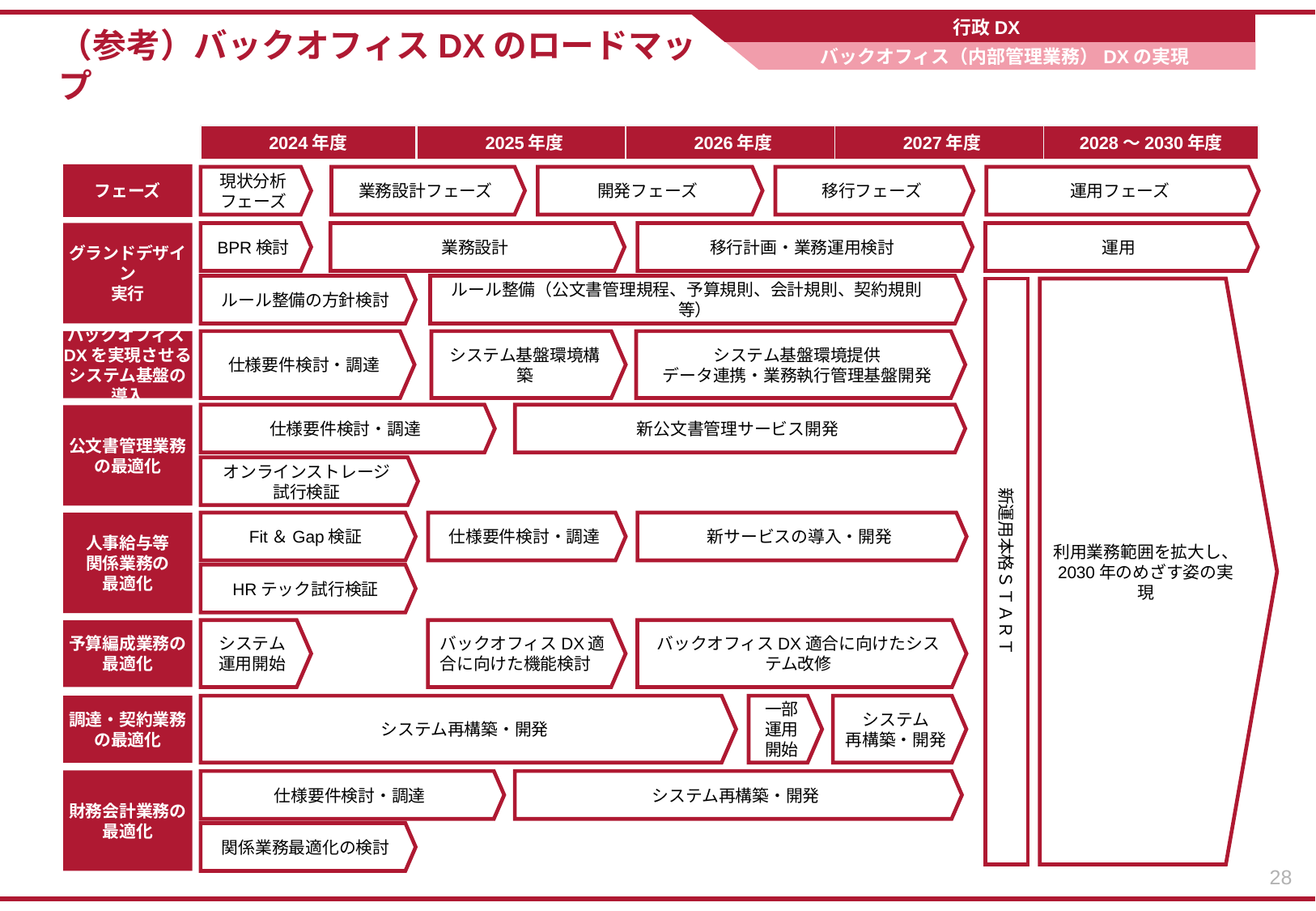

行政DX
（参考）バックオフィスDXのロードマップ
バックオフィス（内部管理業務）DXの実現​
2024年度
2025年度
2026年度
2027年度
2028～2030年度
フェーズ
現状分析
フェーズ
業務設計フェーズ
開発フェーズ
移行フェーズ
運用フェーズ
グランドデザイン
実行
BPR検討
業務設計
移行計画・業務運用検討
運用
ルール整備の方針検討
ルール整備（公文書管理規程、予算規則、会計規則、契約規則　等）
新運用本格ＳＴＡＲＴ
利用業務範囲を拡大し、
2030年のめざす姿の実現
バックオフィスDXを実現させるシステム基盤の導入
仕様要件検討・調達
システム基盤環境構築
システム基盤環境提供
データ連携・業務執行管理基盤開発
仕様要件検討・調達
新公文書管理サービス開発
公文書管理業務の最適化
オンラインストレージ
試行検証
Fit＆Gap検証
仕様要件検討・調達
新サービスの導入・開発
人事給与等
関係業務の
最適化
HRテック試行検証
予算編成業務の最適化
システム
運用開始
バックオフィスDX適合に向けた機能検討
バックオフィスDX適合に向けたシステム改修
調達・契約業務の最適化
システム再構築・開発
一部
運用開始
システム
再構築・開発
財務会計業務の
最適化
仕様要件検討・調達
システム再構築・開発
関係業務最適化の検討
28